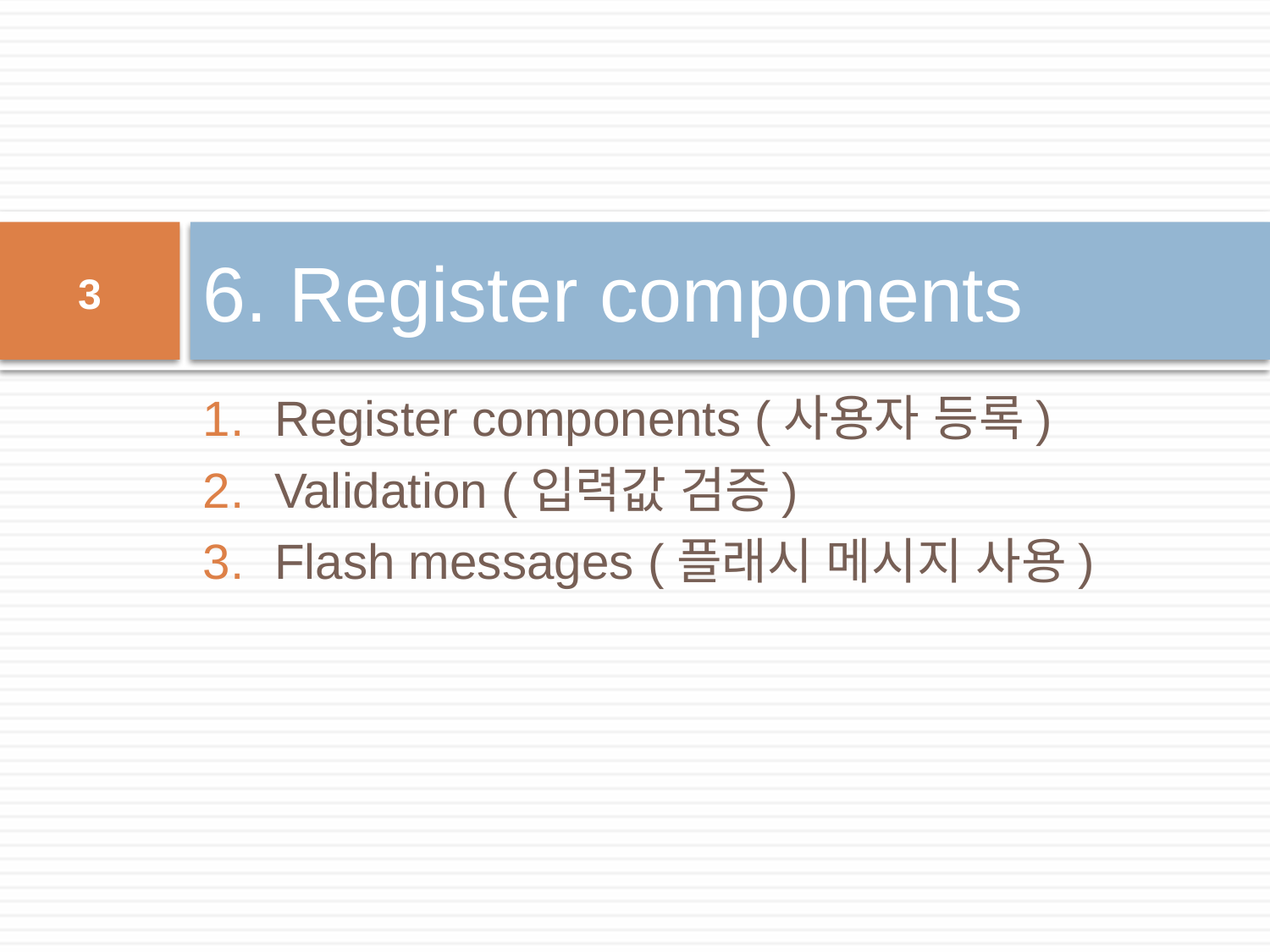

# 6. Register components
3
Register components (사용자 등록)
Validation (입력값 검증)
Flash messages (플래시 메시지 사용)